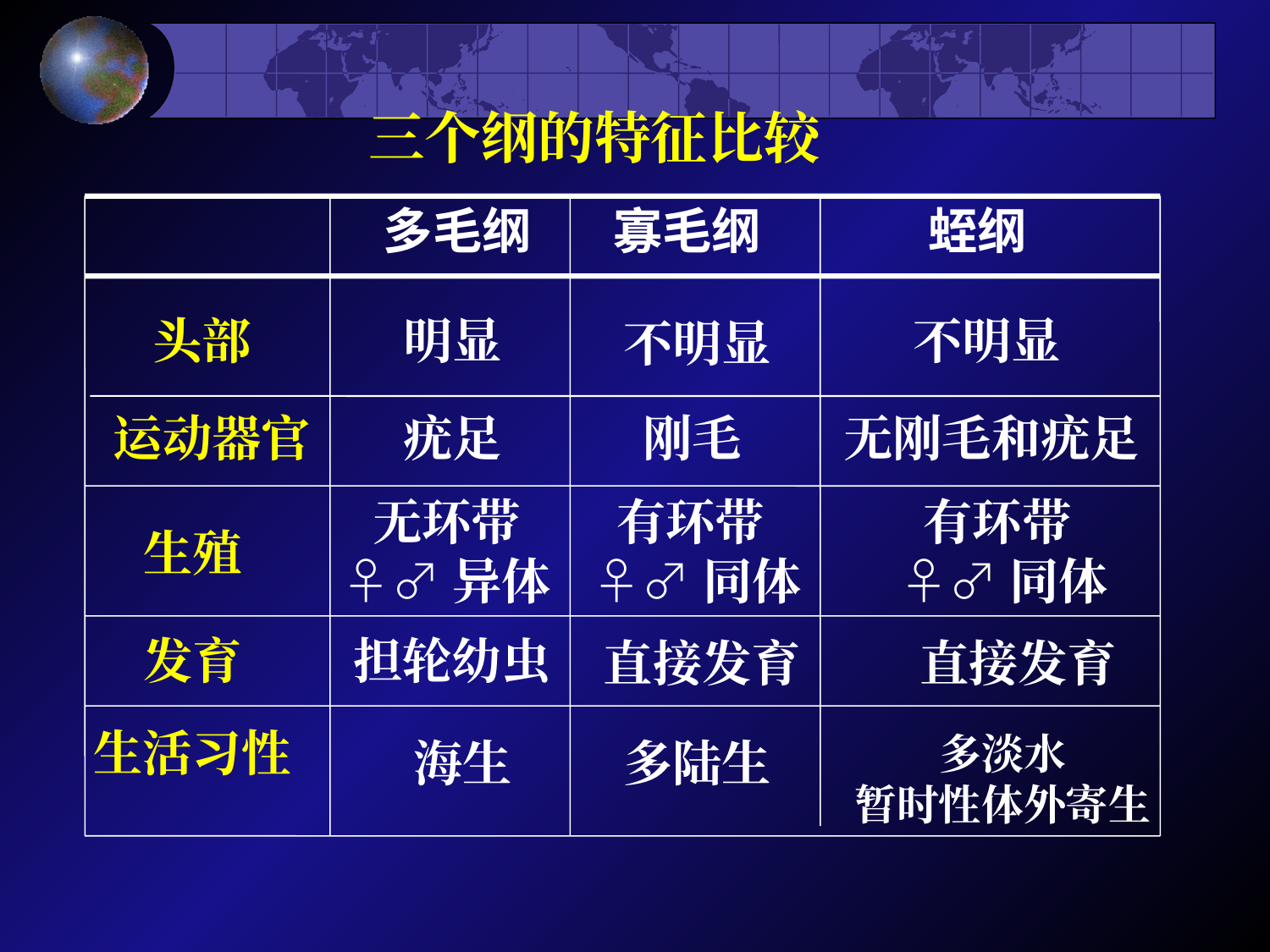

三个纲的特征比较
多毛纲
寡毛纲
蛭纲

头部
明显
不明显
不明显

运动器官
疣足
刚毛
无刚毛和疣足
无环带
♀♂异体
有环带
♀♂同体
有环带
 ♀♂同体

生殖

发育
担轮幼虫
直接发育
直接发育

生活习性
多淡水
暂时性体外寄生
海生
多陆生